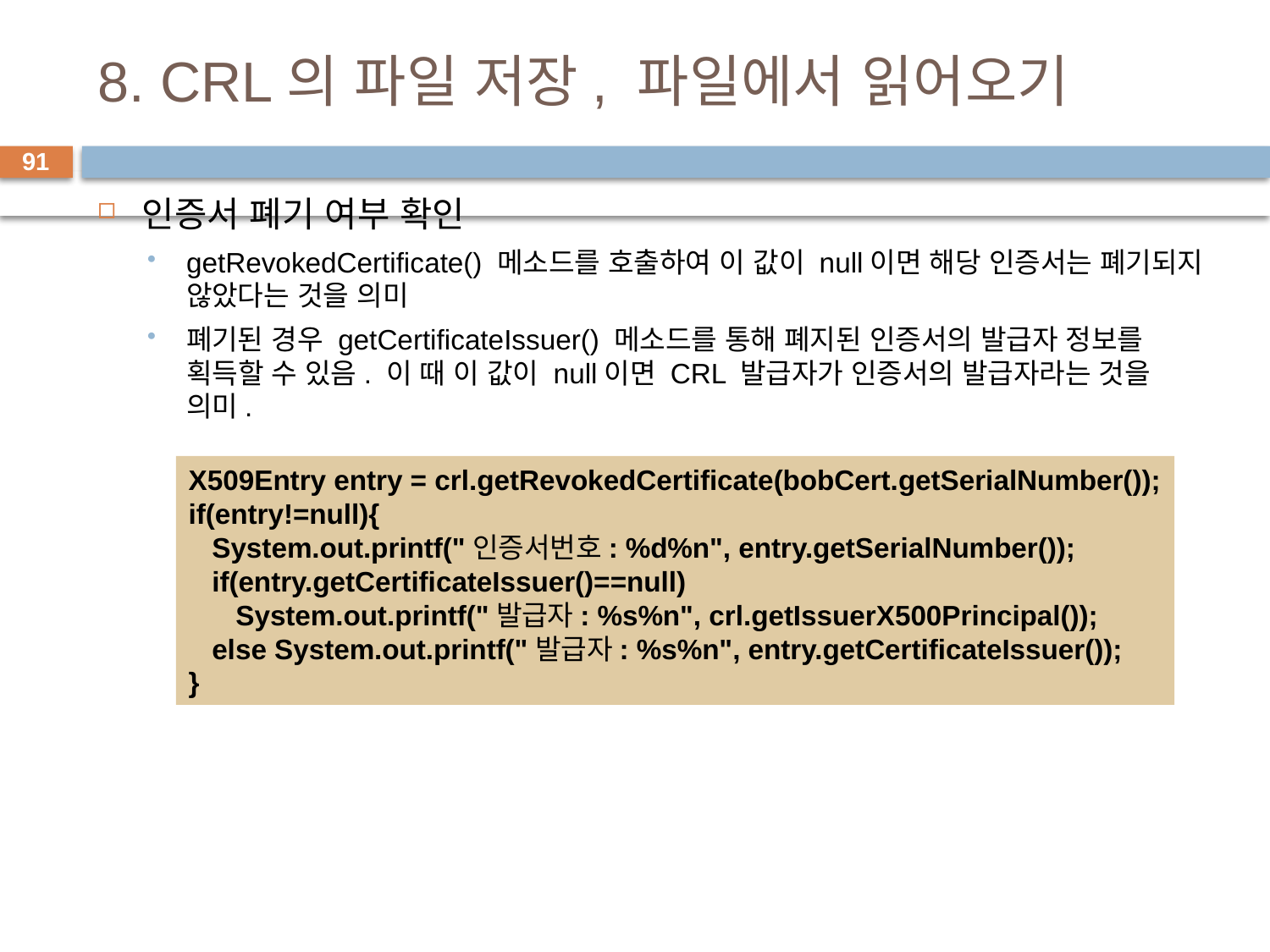

# 8. CRL의 파일 저장, 파일에서 읽어오기
91
인증서 폐기 여부 확인
getRevokedCertificate() 메소드를 호출하여 이 값이 null이면 해당 인증서는 폐기되지 않았다는 것을 의미
폐기된 경우 getCertificateIssuer() 메소드를 통해 폐지된 인증서의 발급자 정보를 획득할 수 있음. 이 때 이 값이 null이면 CRL 발급자가 인증서의 발급자라는 것을 의미.
X509Entry entry = crl.getRevokedCertificate(bobCert.getSerialNumber());
if(entry!=null){
   System.out.printf("인증서번호: %d%n", entry.getSerialNumber());
   if(entry.getCertificateIssuer()==null)
      System.out.printf("발급자: %s%n", crl.getIssuerX500Principal());
   else System.out.printf("발급자: %s%n", entry.getCertificateIssuer());
}